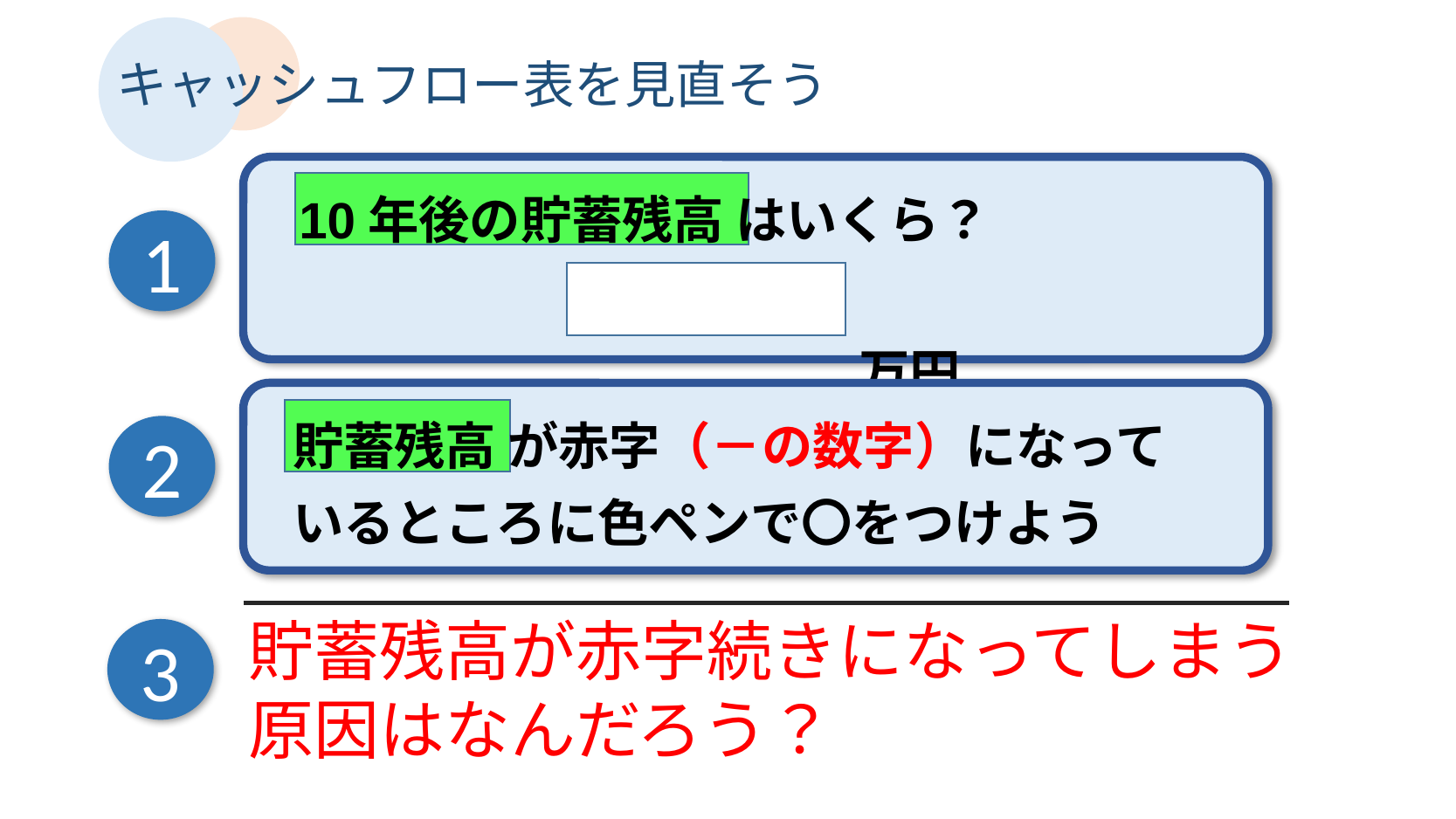

キャッシュフロー表を見直そう

10年後の貯蓄残高 はいくら？
　　　　　　　　　　　万円

1

貯蓄残高 が赤字（－の数字）になって
いるところに色ペンで〇をつけよう

2
貯蓄残高が赤字続きになってしまう
原因はなんだろう？
3